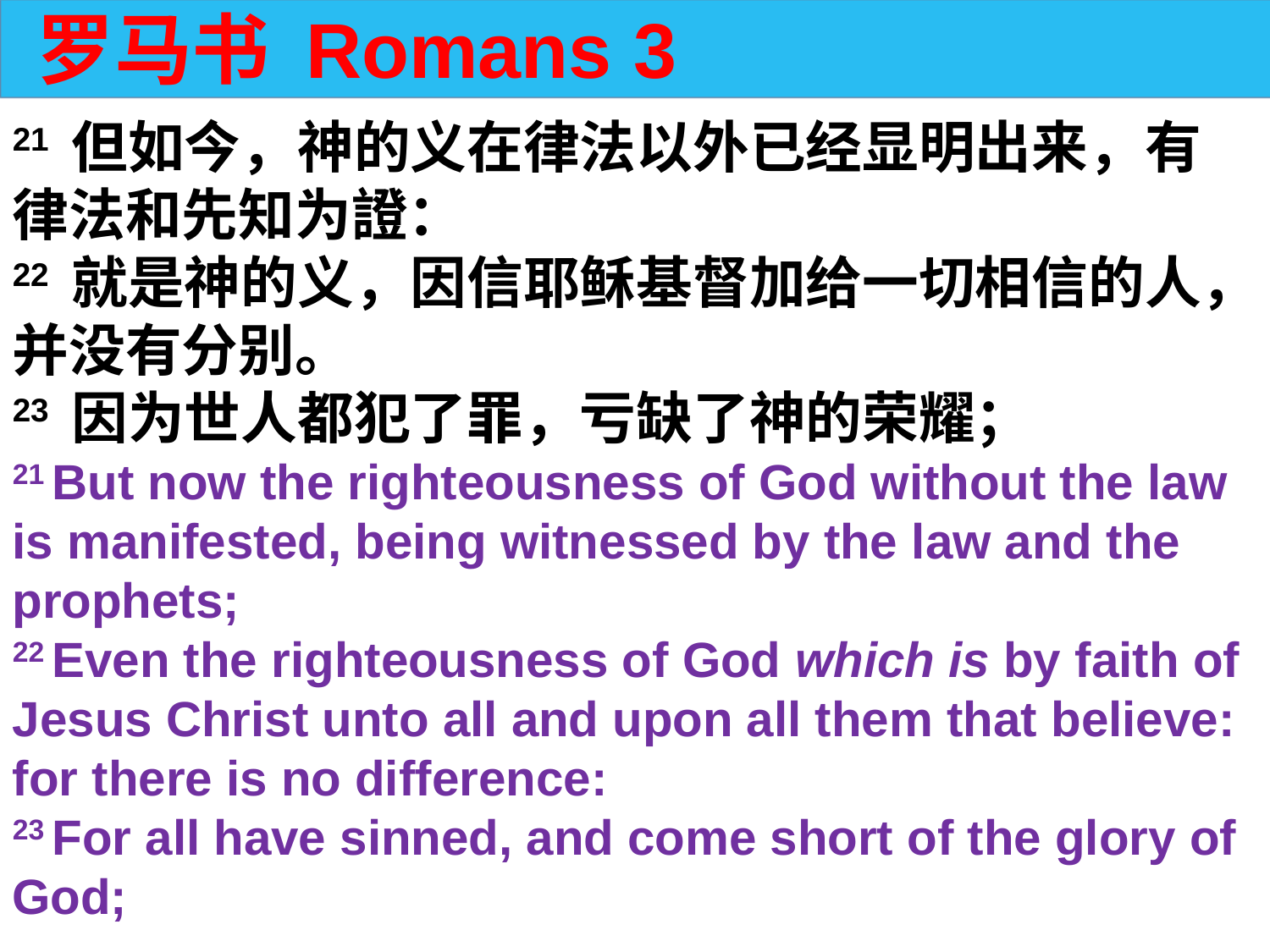

罗马书 Romans 3
21 但如今，神的义在律法以外已经显明出来，有律法和先知为證：
22 就是神的义，因信耶稣基督加给一切相信的人，并没有分别。
23 因为世人都犯了罪，亏缺了神的荣耀；
21 But now the righteousness of God without the law is manifested, being witnessed by the law and the prophets;
22 Even the righteousness of God which is by faith of Jesus Christ unto all and upon all them that believe: for there is no difference:
23 For all have sinned, and come short of the glory of God;